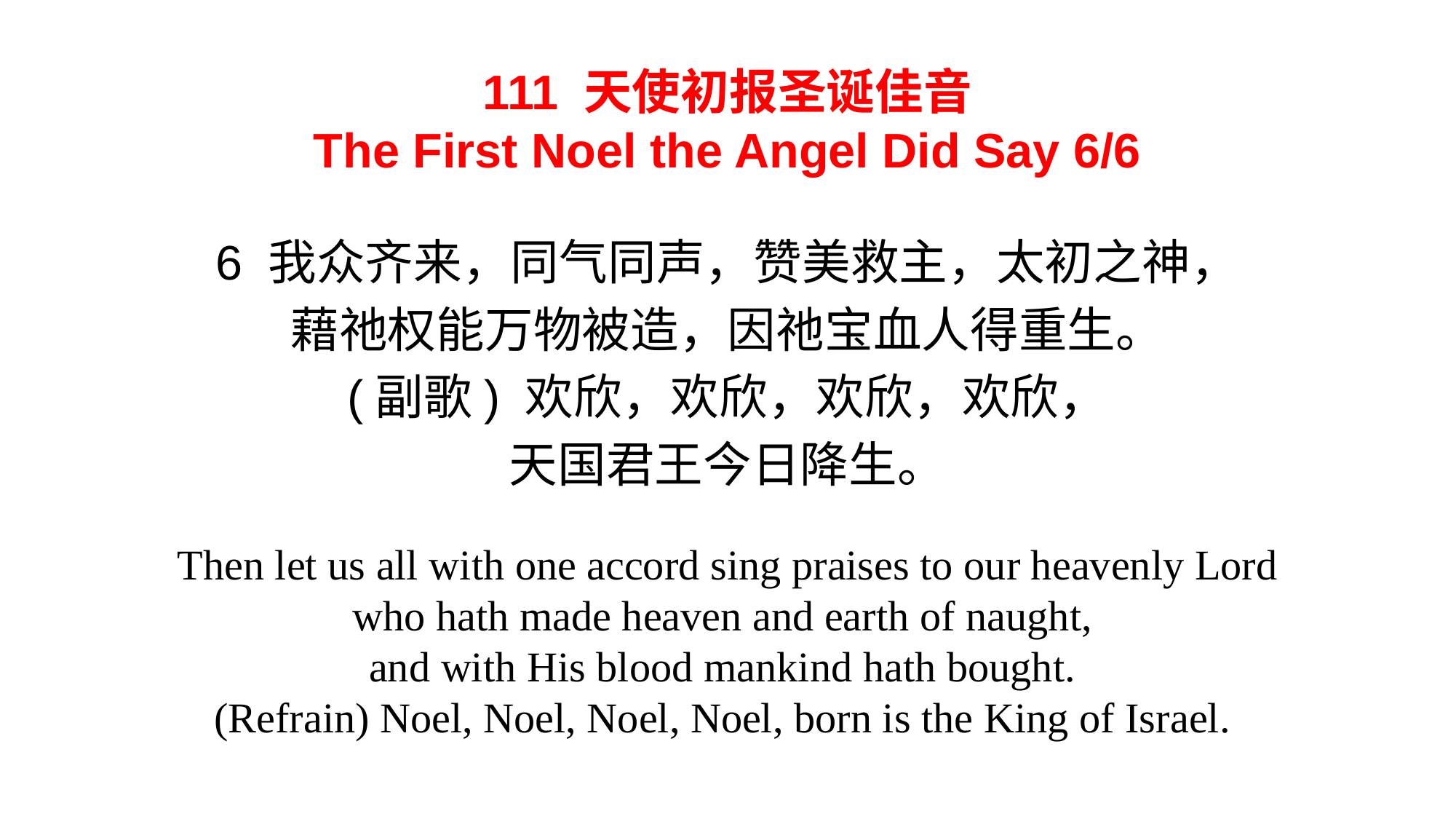

111 天使初报圣诞佳音
The First Noel the Angel Did Say 6/6
6 我众齐来，同气同声，赞美救主，太初之神，
藉祂权能万物被造，因祂宝血人得重生。
(副歌) 欢欣，欢欣，欢欣，欢欣，
天国君王今日降生。

Then let us all with one accord sing praises to our heavenly Lord
who hath made heaven and earth of naught,
and with His blood mankind hath bought.
(Refrain) Noel, Noel, Noel, Noel, born is the King of Israel.